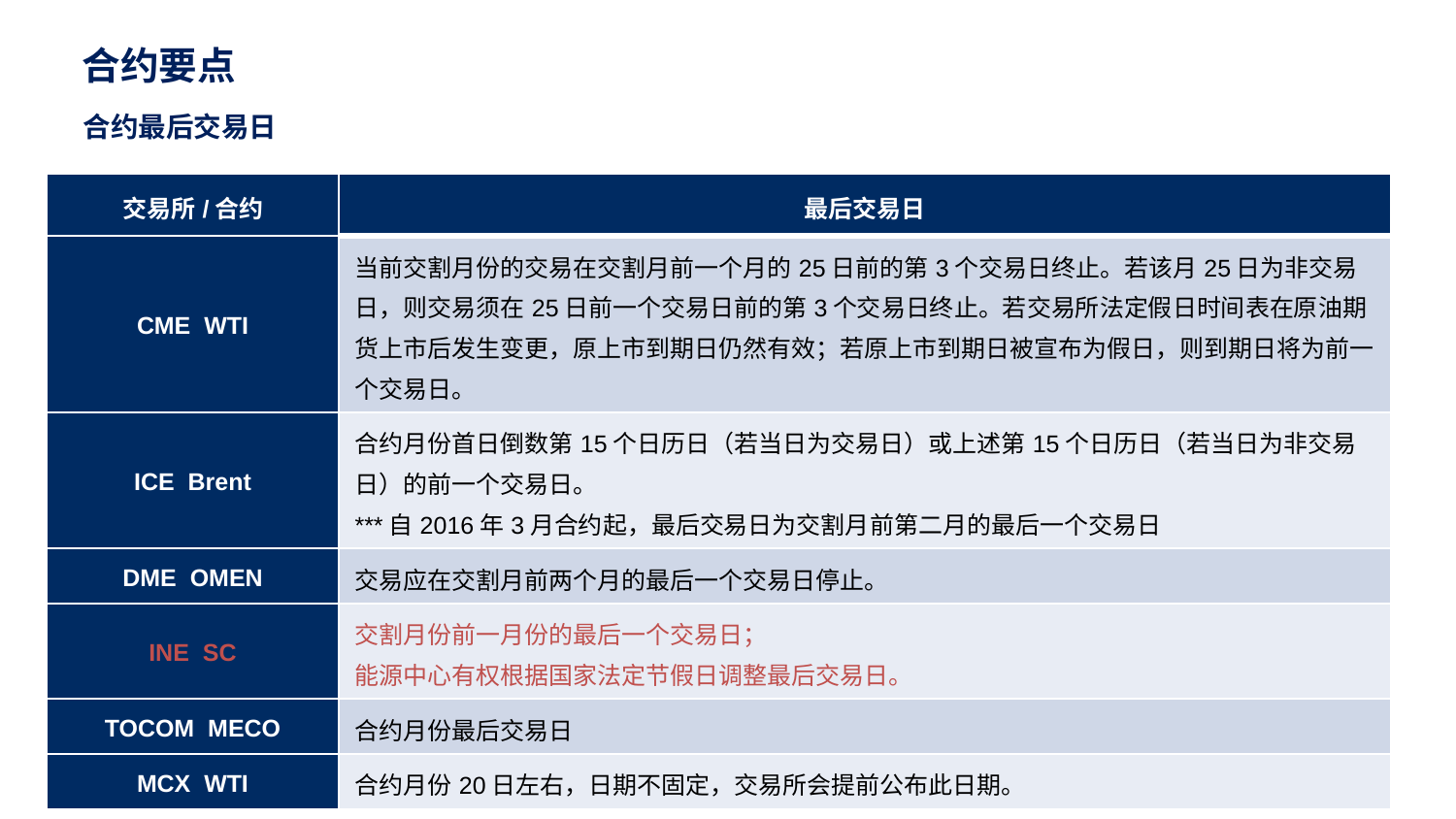

合约要点
合约最后交易日
| 交易所/合约 | 最后交易日 |
| --- | --- |
| CME WTI | 当前交割月份的交易在交割月前一个月的25日前的第3个交易日终止。若该月25日为非交易日，则交易须在25日前一个交易日前的第3个交易日终止。若交易所法定假日时间表在原油期货上市后发生变更，原上市到期日仍然有效；若原上市到期日被宣布为假日，则到期日将为前一个交易日。 |
| ICE Brent | 合约月份首日倒数第15个日历日（若当日为交易日）或上述第15个日历日（若当日为非交易日）的前一个交易日。 \*\*\*自2016年3月合约起，最后交易日为交割月前第二月的最后一个交易日 |
| DME OMEN | 交易应在交割月前两个月的最后一个交易日停止。 |
| INE SC | 交割月份前一月份的最后一个交易日； 能源中心有权根据国家法定节假日调整最后交易日。 |
| TOCOM MECO | 合约月份最后交易日 |
| MCX WTI | 合约月份20日左右，日期不固定，交易所会提前公布此日期。 |